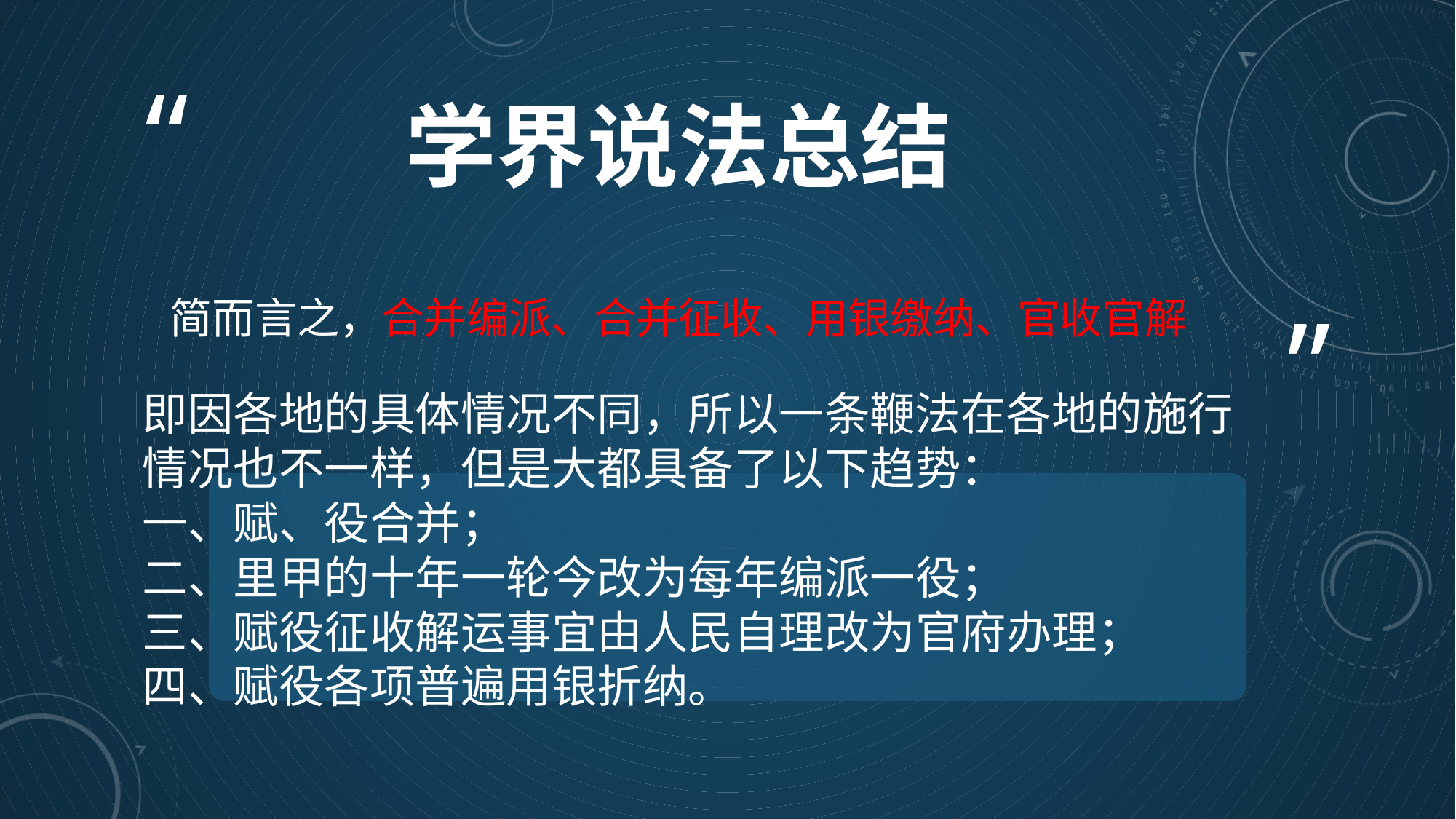

学界说法总结
简而言之，合并编派、合并征收、用银缴纳、官收官解
# 即因各地的具体情况不同，所以一条鞭法在各地的施行情况也不一样，但是大都具备了以下趋势： 一、赋、役合并； 二、里甲的十年一轮今改为每年编派一役； 三、赋役征收解运事宜由人民自理改为官府办理； 四、赋役各项普遍用银折纳。